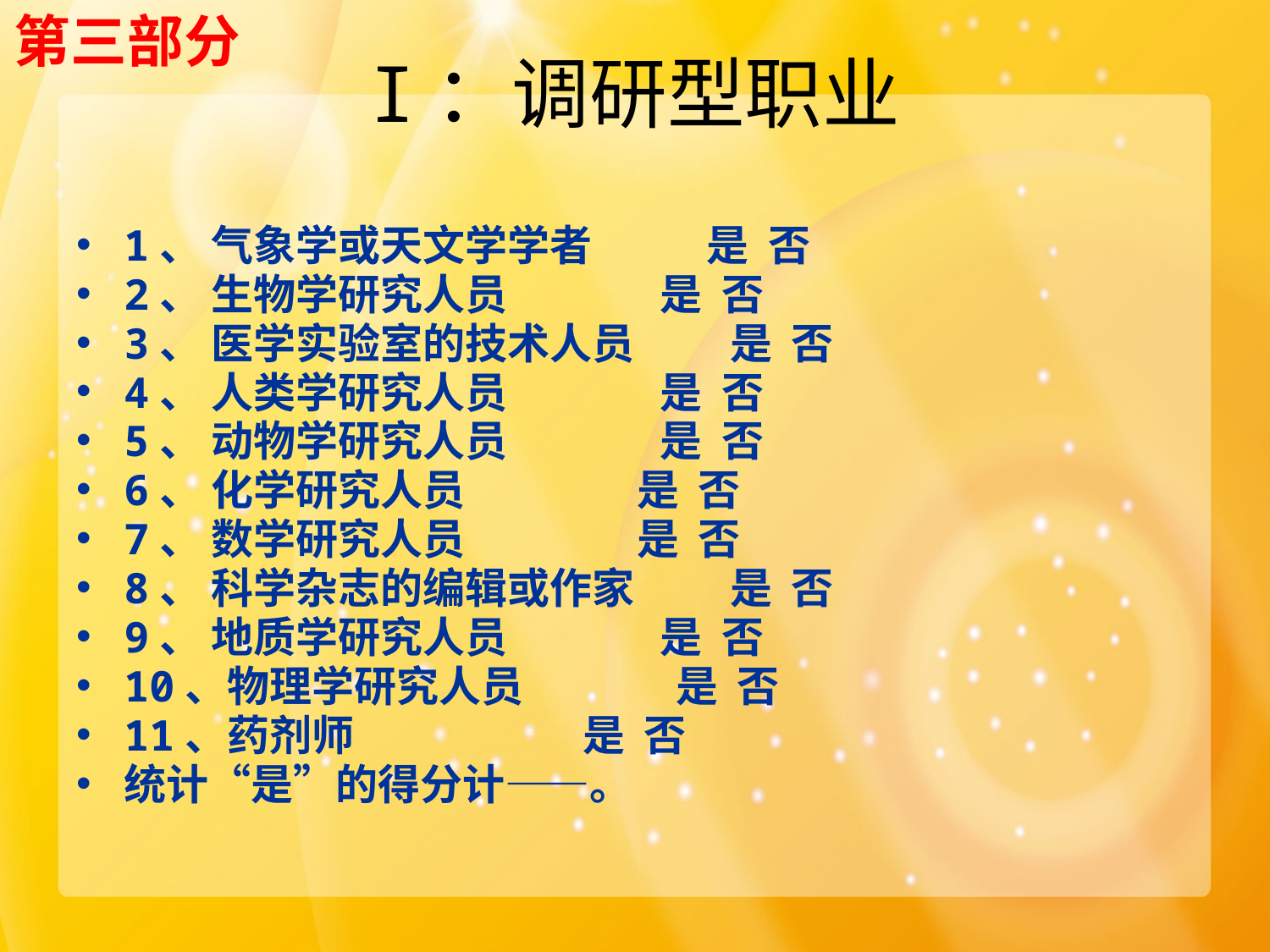

第三部分
# I：调研型职业
1、 气象学或天文学学者            是  否
2、 生物学研究人员                是  否
3、 医学实验室的技术人员          是  否
4、 人类学研究人员                是  否
5、 动物学研究人员                是  否
6、 化学研究人员                  是  否
7、 数学研究人员                  是  否
8、 科学杂志的编辑或作家          是  否
9、 地质学研究人员                是  否
10、物理学研究人员                是  否
11、药剂师                        是  否
统计“是”的得分计——。